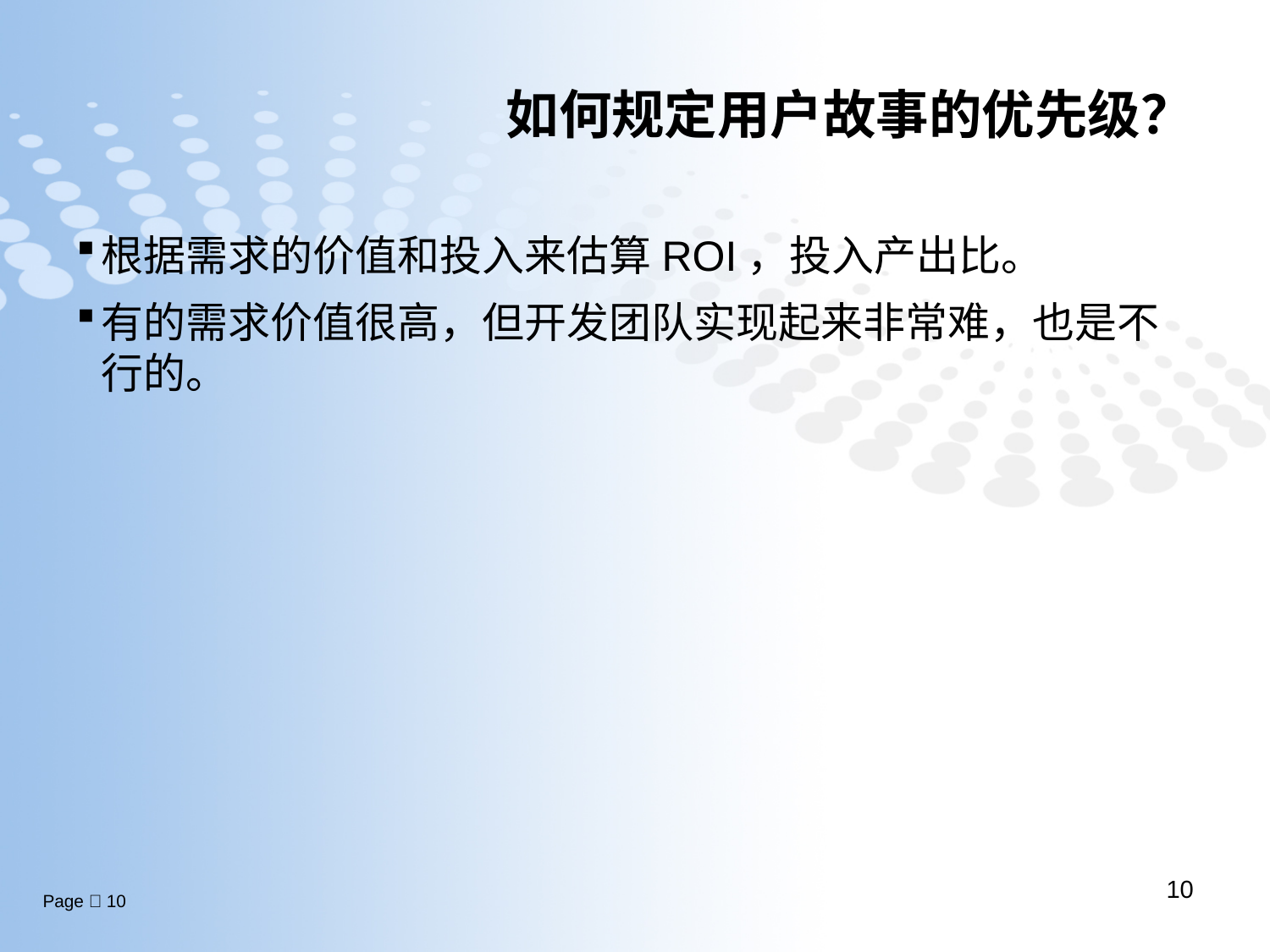

# 如何规定用户故事的优先级？
根据需求的价值和投入来估算ROI，投入产出比。
有的需求价值很高，但开发团队实现起来非常难，也是不行的。
10